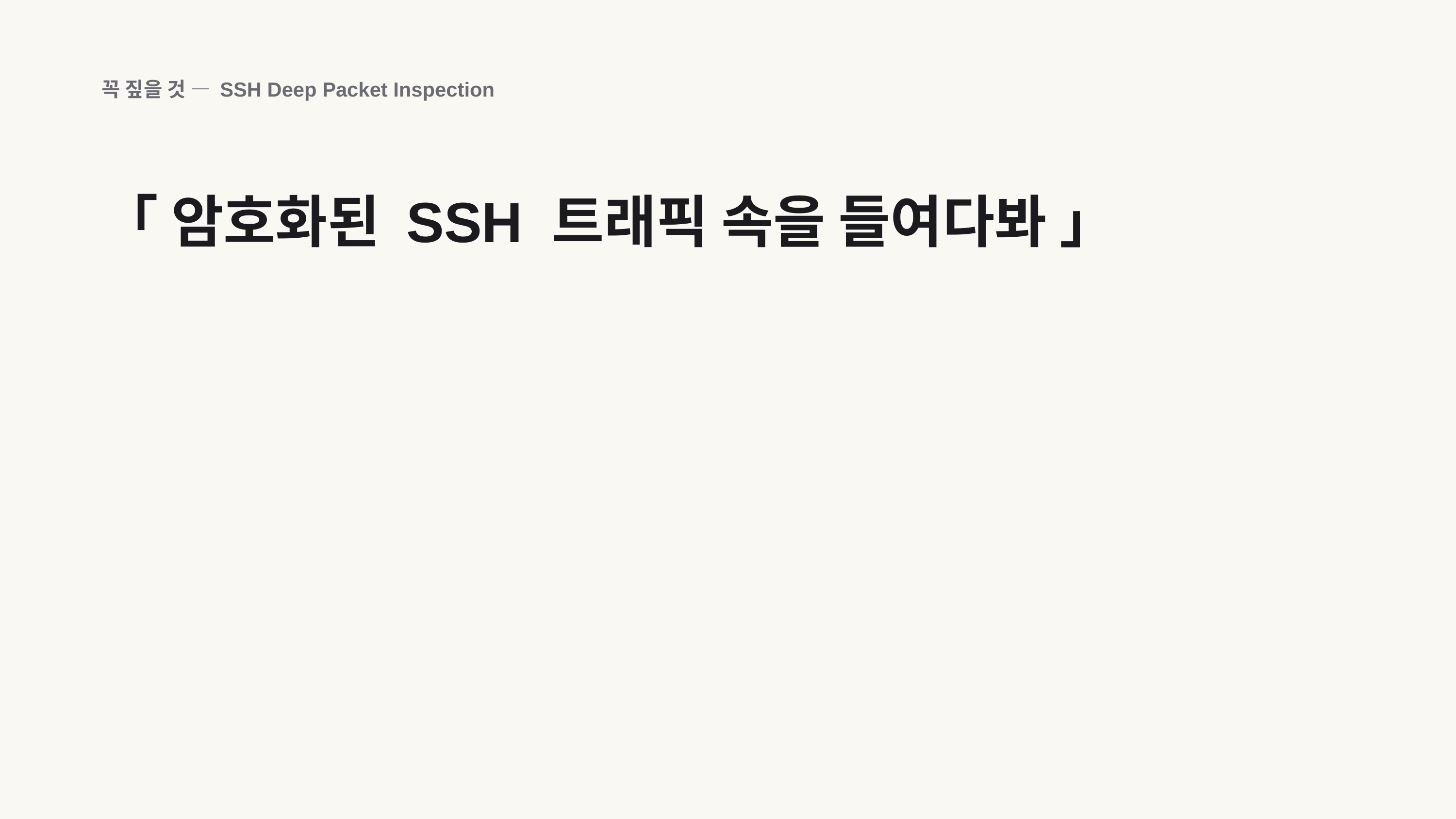

꼭 짚을 것 — SSH Deep Packet Inspection
「 암호화된 SSH 트래픽 속을 들여다봐 」